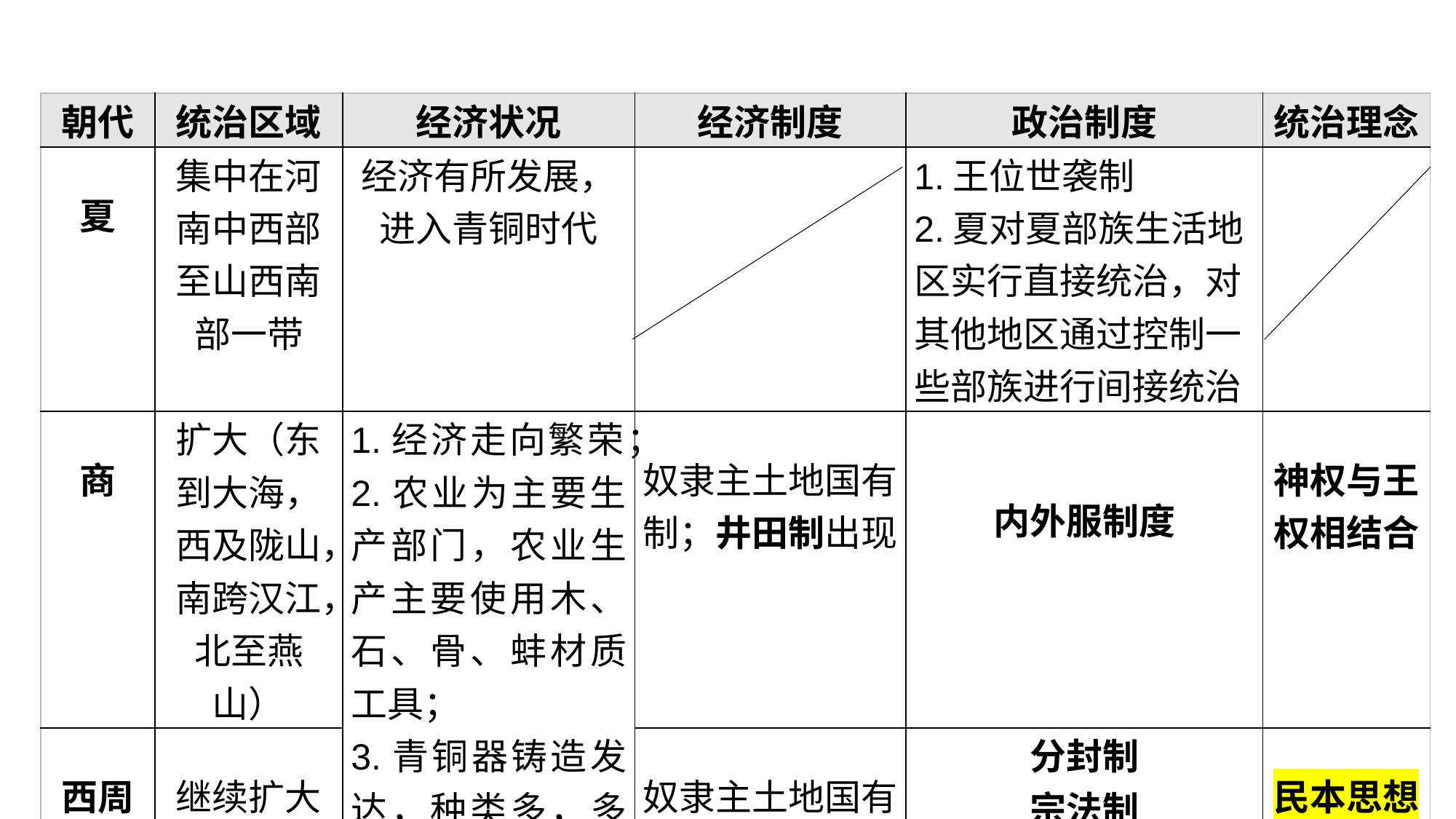

| 朝代 | 统治区域 | 经济状况 | 经济制度 | 政治制度 | 统治理念 |
| --- | --- | --- | --- | --- | --- |
| 夏 | 集中在河南中西部至山西南部一带 | 经济有所发展，进入青铜时代 |  | 1.王位世袭制 2.夏对夏部族生活地区实行直接统治，对其他地区通过控制一些部族进行间接统治 |  |
| 商 | 扩大（东到大海，西及陇山，南跨汉江，北至燕山） | 1.经济走向繁荣； 2.农业为主要生产部门，农业生产主要使用木、石、骨、蚌材质工具； 3.青铜器铸造发达，种类多，多用于礼器，极少有青铜农具。 | 奴隶主土地国有制；井田制出现 | 内外服制度 | 神权与王权相结合 |
| 西周 | 继续扩大 |  | 奴隶主土地国有制；井田制盛行 | 分封制 宗法制 礼乐制 | 民本思想 |